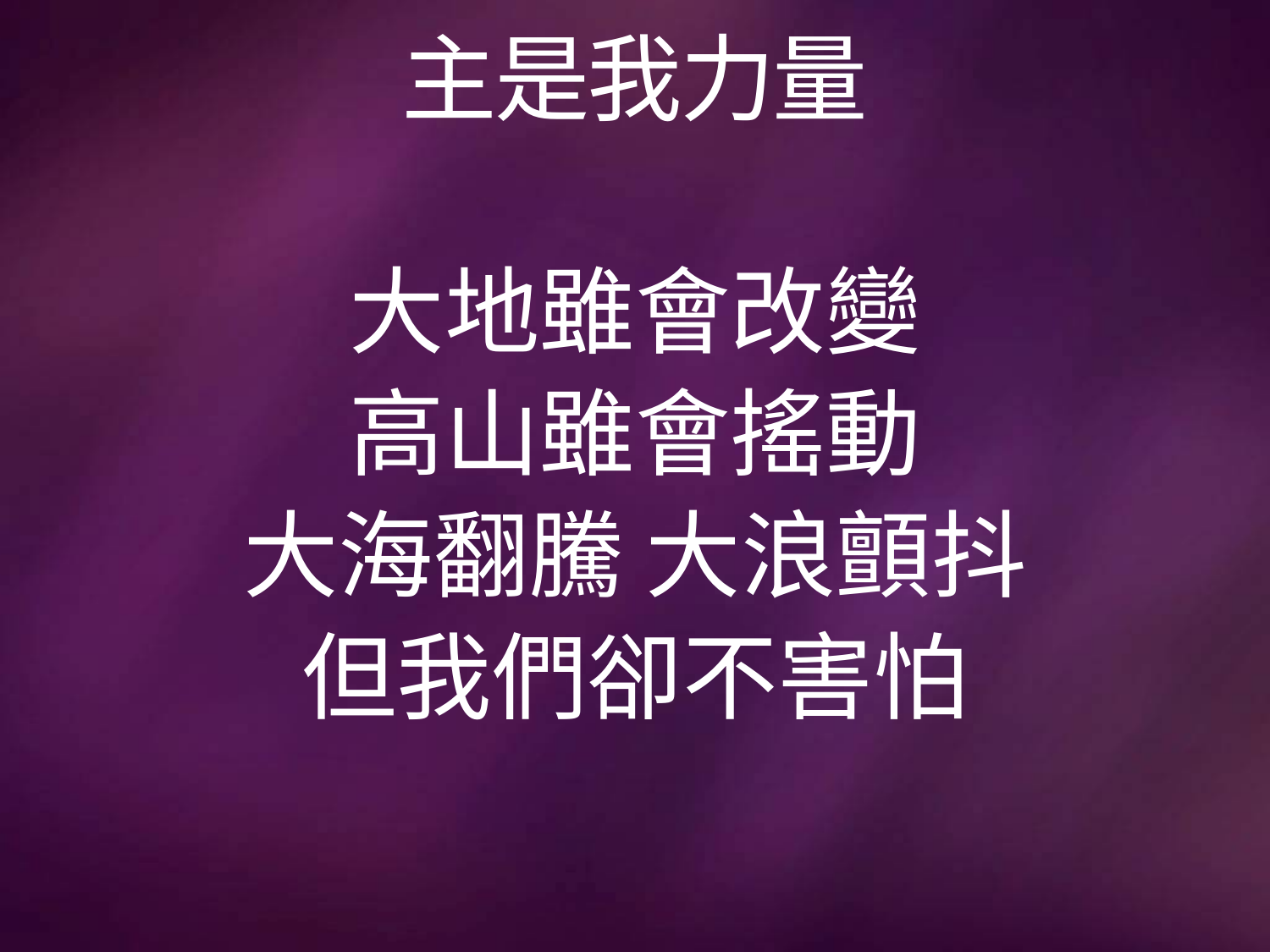

# 主是我力量
大地雖會改變
高山雖會搖動
大海翻騰 大浪顫抖
但我們卻不害怕